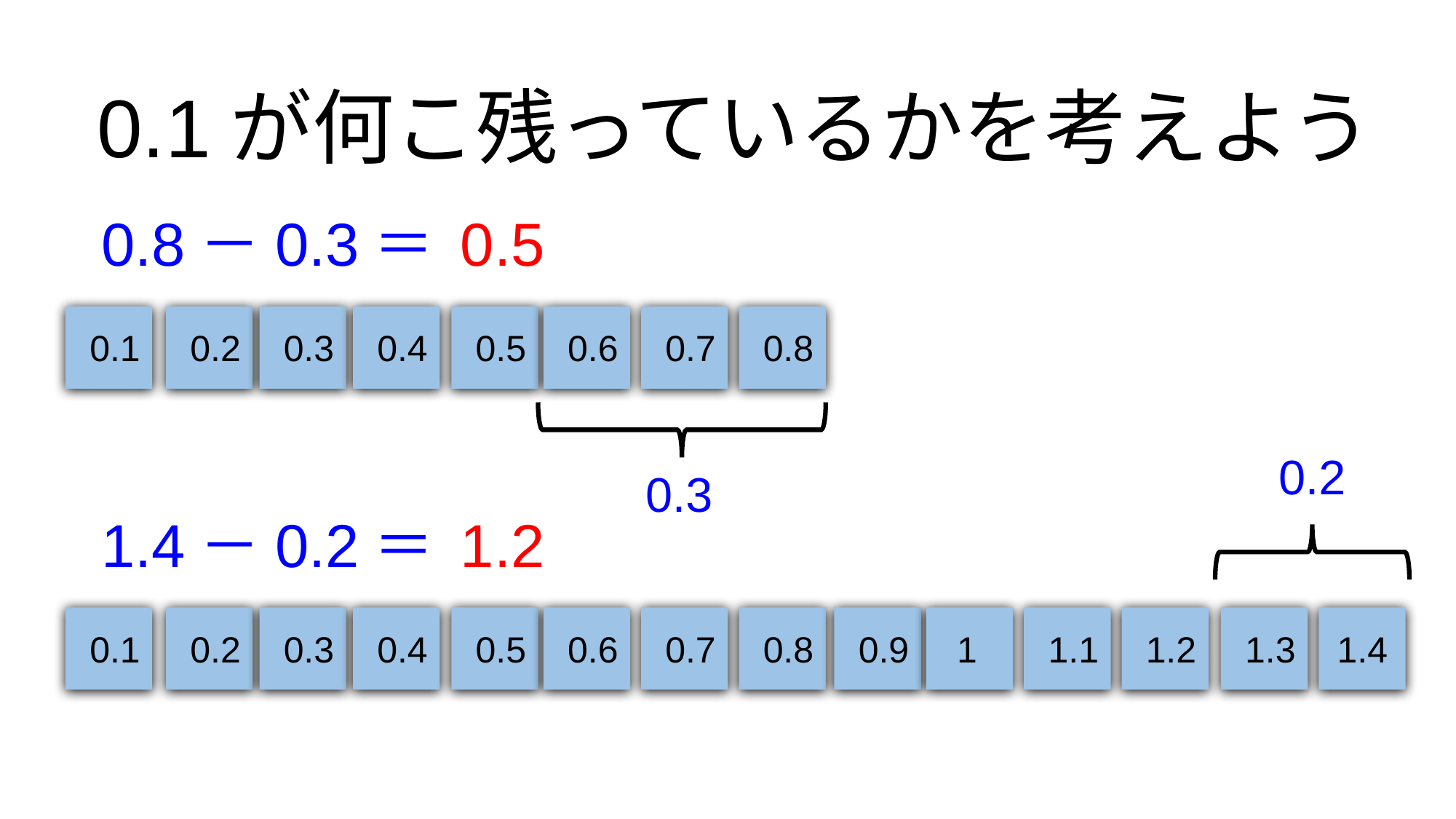

0.1が何こ残っているかを考えよう
0.8－0.3＝
0.5

0.1
0.2
0.3
0.4
0.5
0.6
0.7
0.8
0.2

0.3
1.4－0.2＝
1.2

0.1
0.2
0.3
0.4
0.5
0.6
0.7
0.8
0.9
1
1.1
1.2
1.3
1.4